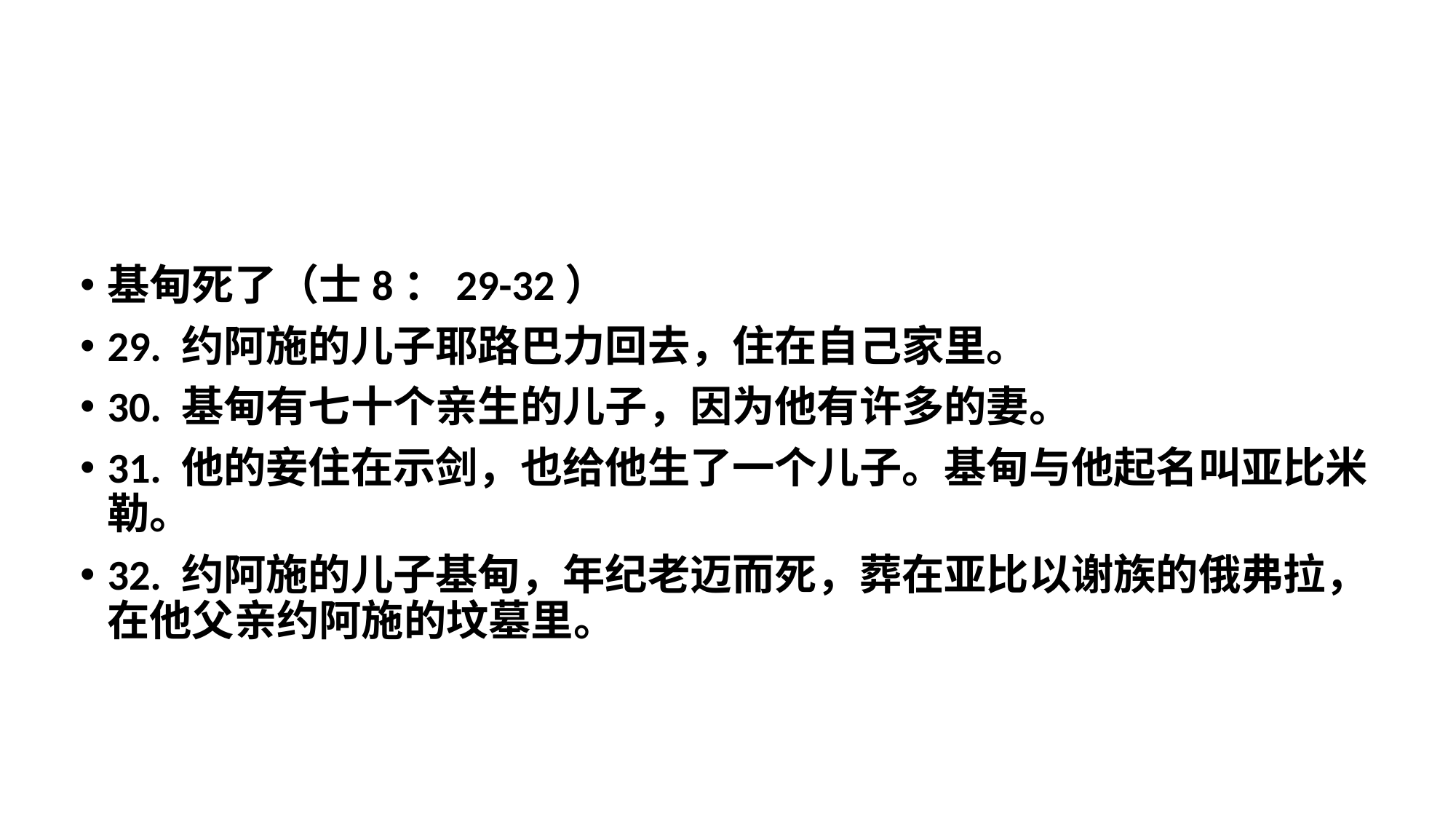

基甸死了（士8：29-32）
29. 约阿施的儿子耶路巴力回去，住在自己家里。
30. 基甸有七十个亲生的儿子，因为他有许多的妻。
31. 他的妾住在示剑，也给他生了一个儿子。基甸与他起名叫亚比米勒。
32. 约阿施的儿子基甸，年纪老迈而死，葬在亚比以谢族的俄弗拉，在他父亲约阿施的坟墓里。